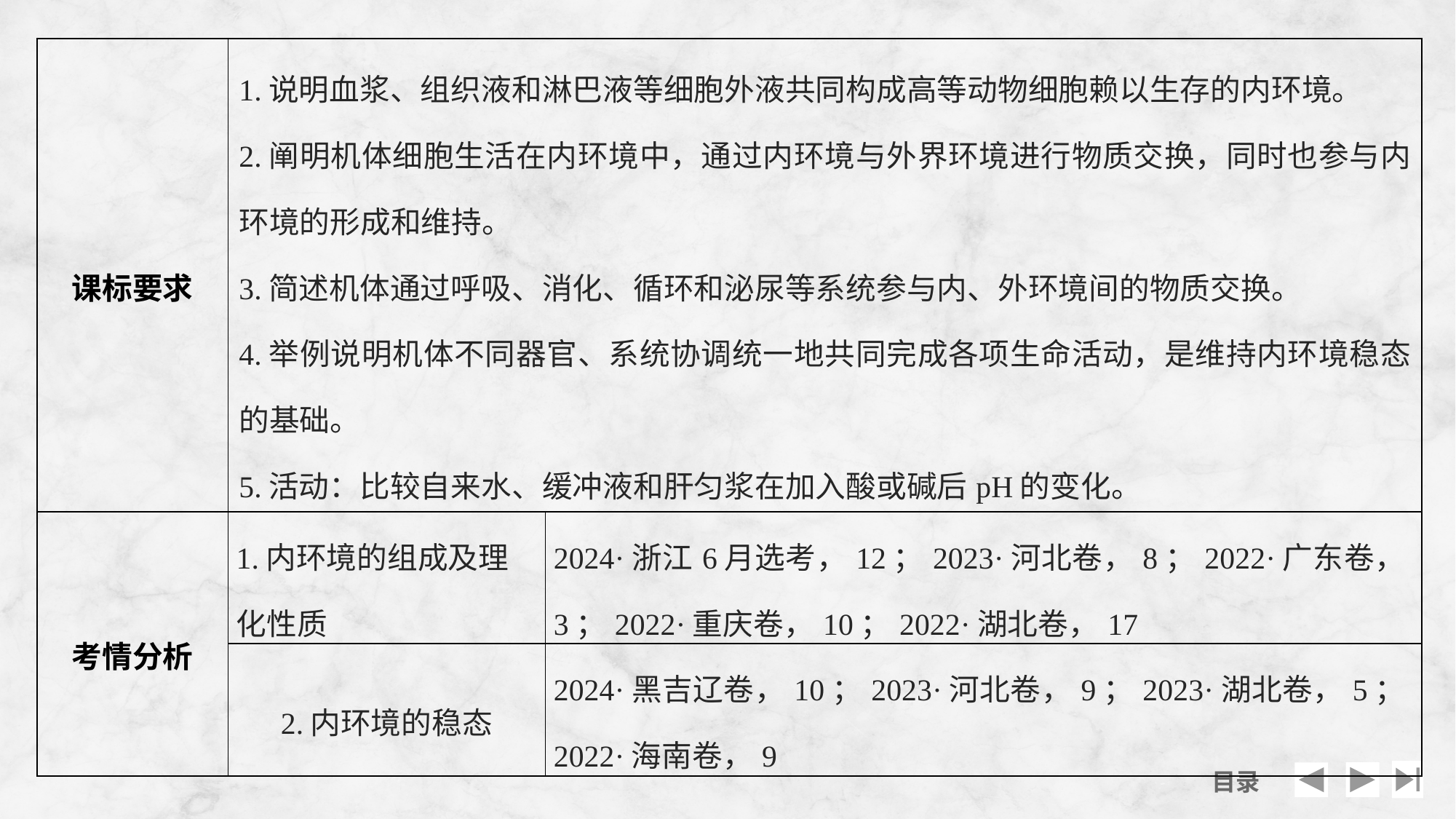

| 课标要求 | 1.说明血浆、组织液和淋巴液等细胞外液共同构成高等动物细胞赖以生存的内环境。 2.阐明机体细胞生活在内环境中，通过内环境与外界环境进行物质交换，同时也参与内环境的形成和维持。 3.简述机体通过呼吸、消化、循环和泌尿等系统参与内、外环境间的物质交换。 4.举例说明机体不同器官、系统协调统一地共同完成各项生命活动，是维持内环境稳态的基础。 5.活动：比较自来水、缓冲液和肝匀浆在加入酸或碱后pH的变化。 |  |
| --- | --- | --- |
| 考情分析 | 1.内环境的组成及理化性质 | 2024·浙江6月选考，12；2023·河北卷，8；2022·广东卷，3；2022·重庆卷，10；2022·湖北卷，17 |
|  | 2.内环境的稳态 | 2024·黑吉辽卷，10；2023·河北卷，9；2023·湖北卷，5；2022·海南卷，9 |